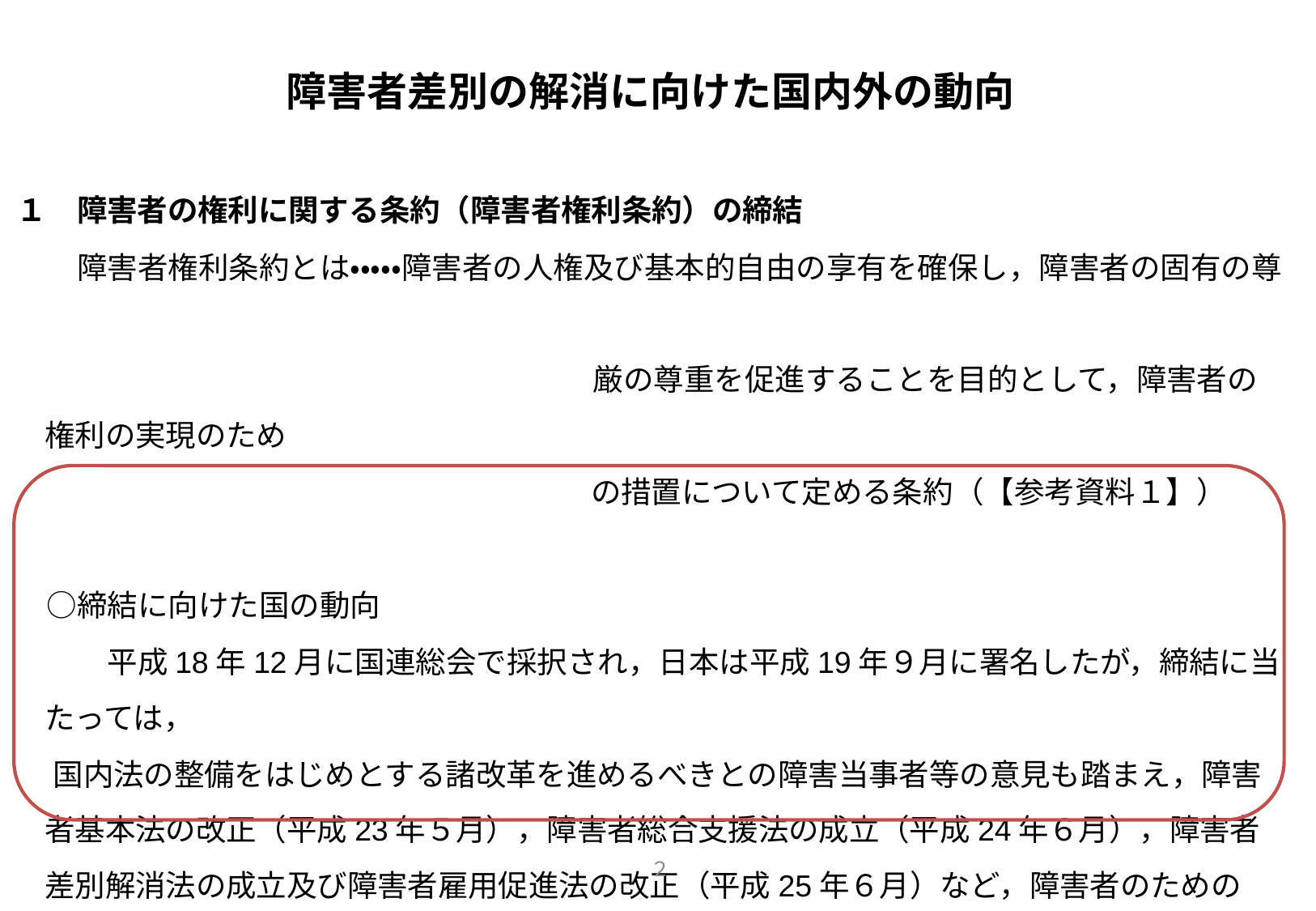

障害者差別の解消に向けた国内外の動向

１　障害者の権利に関する条約（障害者権利条約）の締結
　　障害者権利条約とは・・・・・障害者の人権及び基本的自由の享有を確保し，障害者の固有の尊
　　　　　　　　　　　　　　　　　　　厳の尊重を促進することを目的として，障害者の権利の実現のため
　　　　　　　　　　　　　　　　　　　の措置について定める条約（【参考資料１】）

　○締結に向けた国の動向
　　　平成18年12月に国連総会で採択され，日本は平成19年９月に署名したが，締結に当たっては，
　 国内法の整備をはじめとする諸改革を進めるべきとの障害当事者等の意見も踏まえ，障害者基本法の改正（平成23年５月），障害者総合支援法の成立（平成24年６月），障害者差別解消法の成立及び障害者雇用促進法の改正（平成25年６月）など，障害者のための様々な制度改革が行われ，条約は平成26年１月に締結された。

２